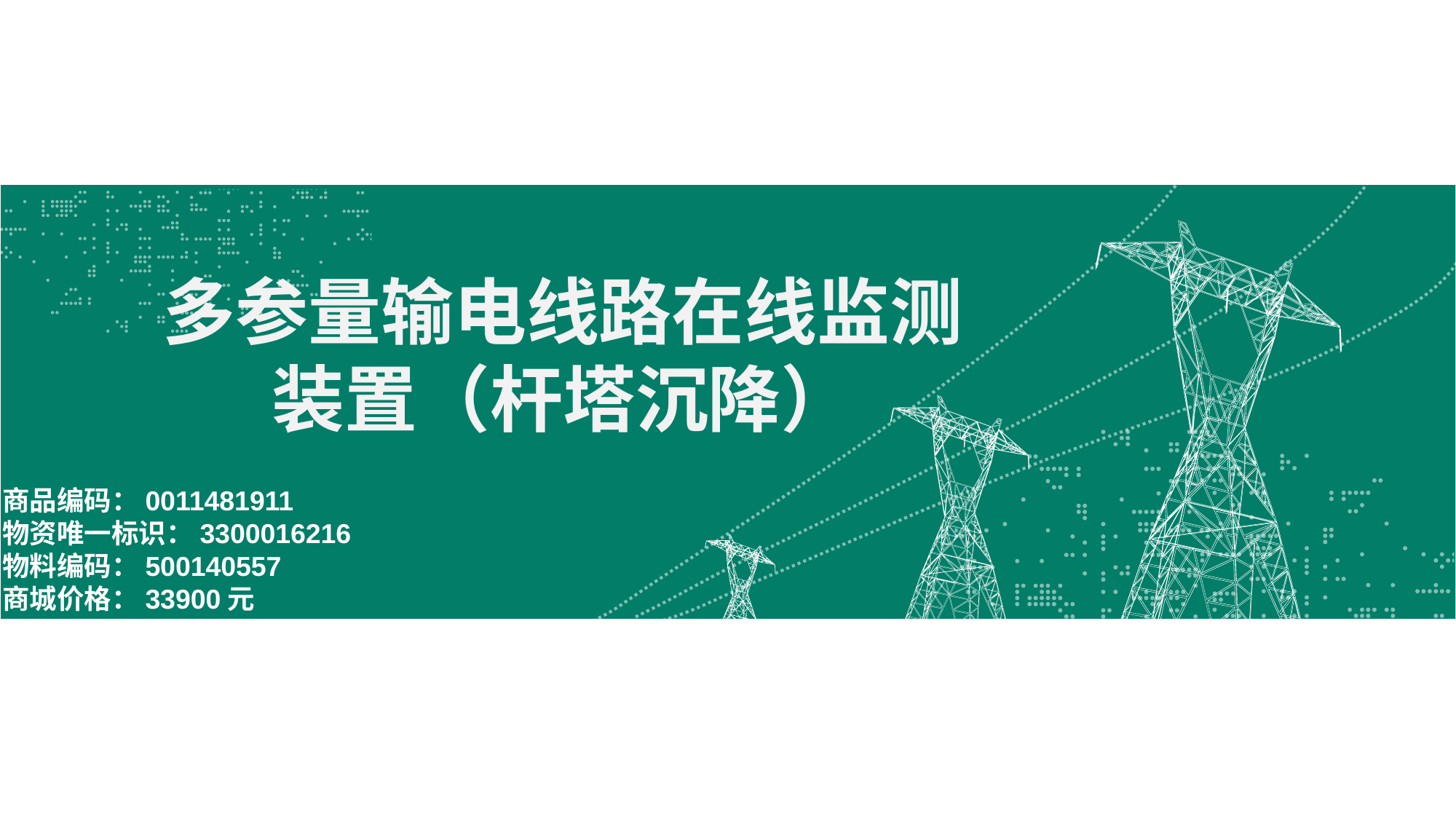

多参量输电线路在线监测装置（杆塔沉降）

商品编码：0011481911
物资唯一标识：3300016216
物料编码：500140557
商城价格：33900元